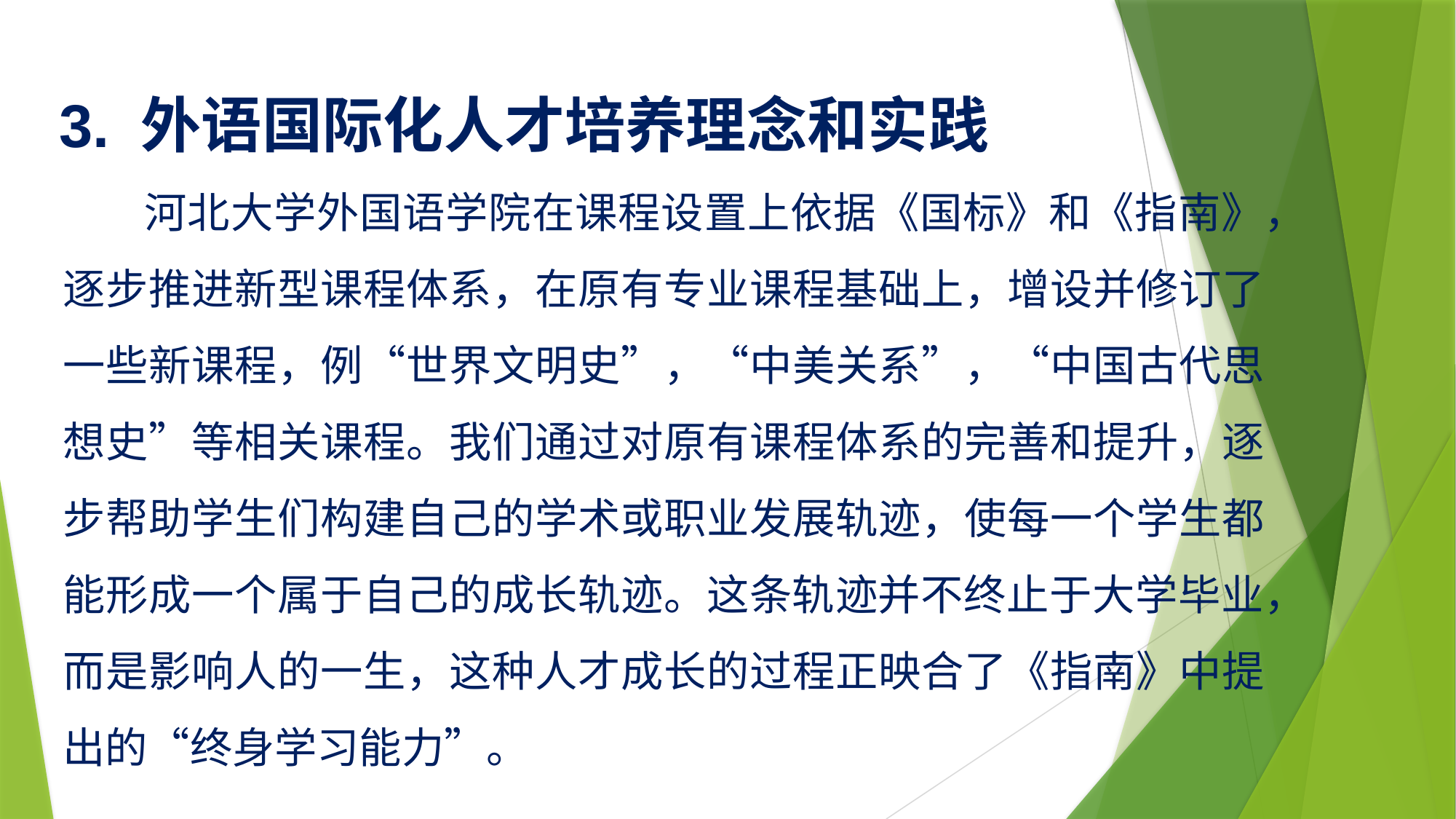

3. 外语国际化人才培养理念和实践
       河北大学外国语学院在课程设置上依据《国标》和《指南》，逐步推进新型课程体系，在原有专业课程基础上，增设并修订了一些新课程，例“世界文明史”，“中美关系”，“中国古代思想史”等相关课程。我们通过对原有课程体系的完善和提升，逐步帮助学生们构建自己的学术或职业发展轨迹，使每一个学生都能形成一个属于自己的成长轨迹。这条轨迹并不终止于大学毕业，而是影响人的一生，这种人才成长的过程正映合了《指南》中提出的“终身学习能力”。